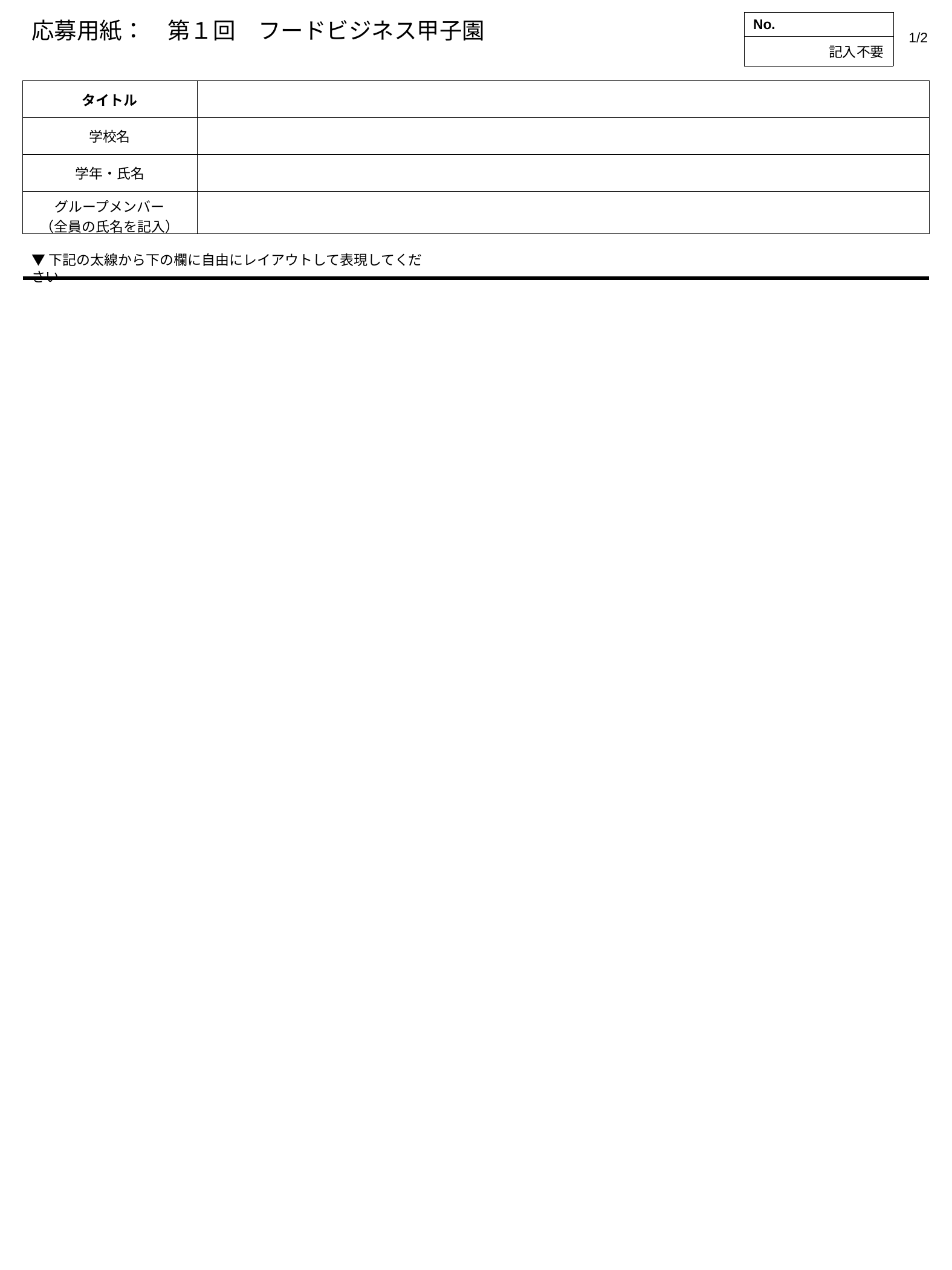

応募用紙：　第１回　フードビジネス甲子園
| No. |
| --- |
| 記入不要 |
1/2
| タイトル |  |
| --- | --- |
| 学校名 |  |
| 学年・氏名 |  |
| グループメンバー （全員の氏名を記入） |  |
▼下記の太線から下の欄に自由にレイアウトして表現してください